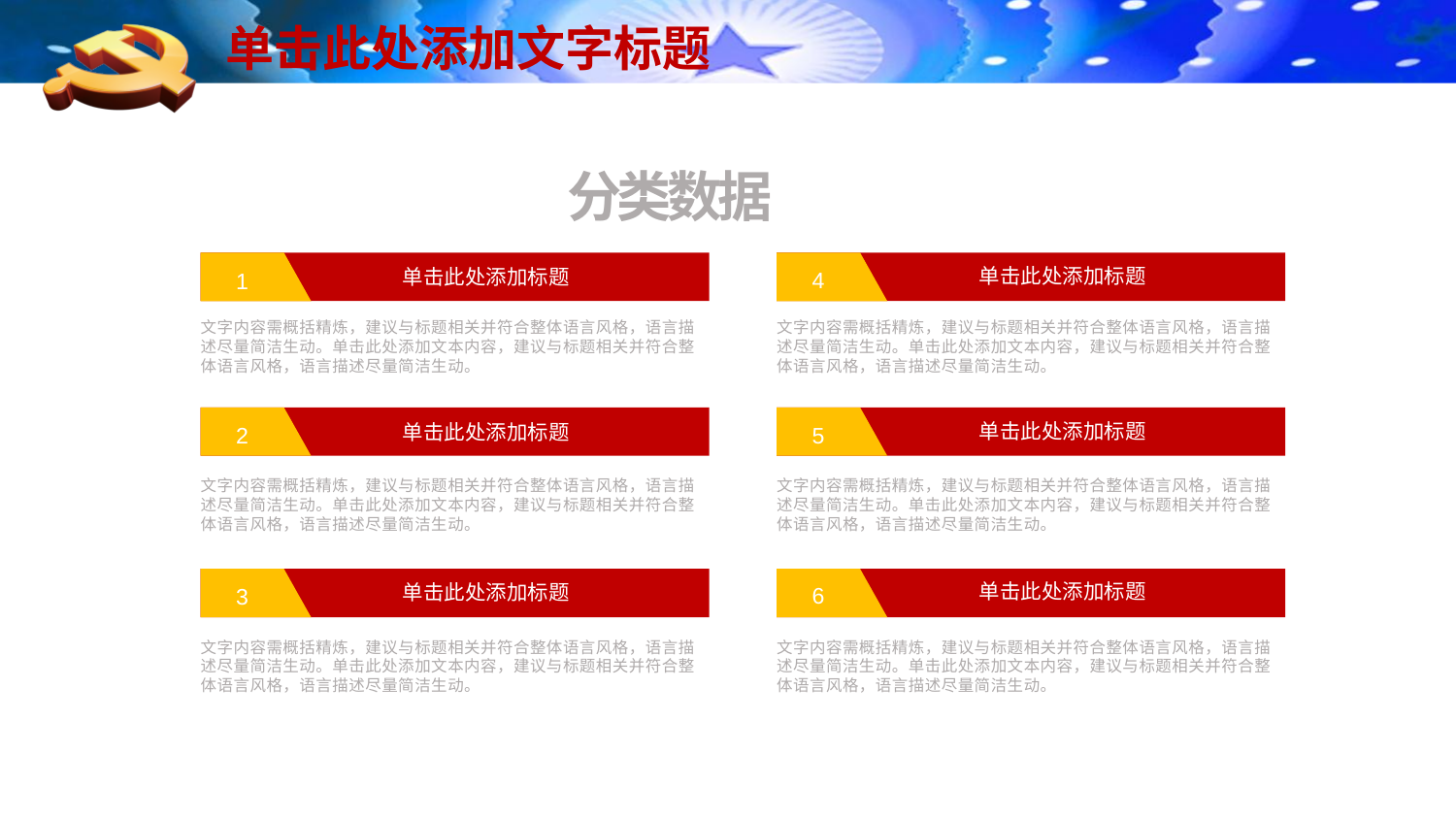

分类数据
单击此处添加标题
单击此处添加标题

4
1
文字内容需概括精炼，建议与标题相关并符合整体语言风格，语言描述尽量简洁生动。单击此处添加文本内容，建议与标题相关并符合整体语言风格，语言描述尽量简洁生动。
文字内容需概括精炼，建议与标题相关并符合整体语言风格，语言描述尽量简洁生动。单击此处添加文本内容，建议与标题相关并符合整体语言风格，语言描述尽量简洁生动。
单击此处添加标题
单击此处添加标题

5
2
文字内容需概括精炼，建议与标题相关并符合整体语言风格，语言描述尽量简洁生动。单击此处添加文本内容，建议与标题相关并符合整体语言风格，语言描述尽量简洁生动。
文字内容需概括精炼，建议与标题相关并符合整体语言风格，语言描述尽量简洁生动。单击此处添加文本内容，建议与标题相关并符合整体语言风格，语言描述尽量简洁生动。
单击此处添加标题
单击此处添加标题

6
3
文字内容需概括精炼，建议与标题相关并符合整体语言风格，语言描述尽量简洁生动。单击此处添加文本内容，建议与标题相关并符合整体语言风格，语言描述尽量简洁生动。
文字内容需概括精炼，建议与标题相关并符合整体语言风格，语言描述尽量简洁生动。单击此处添加文本内容，建议与标题相关并符合整体语言风格，语言描述尽量简洁生动。